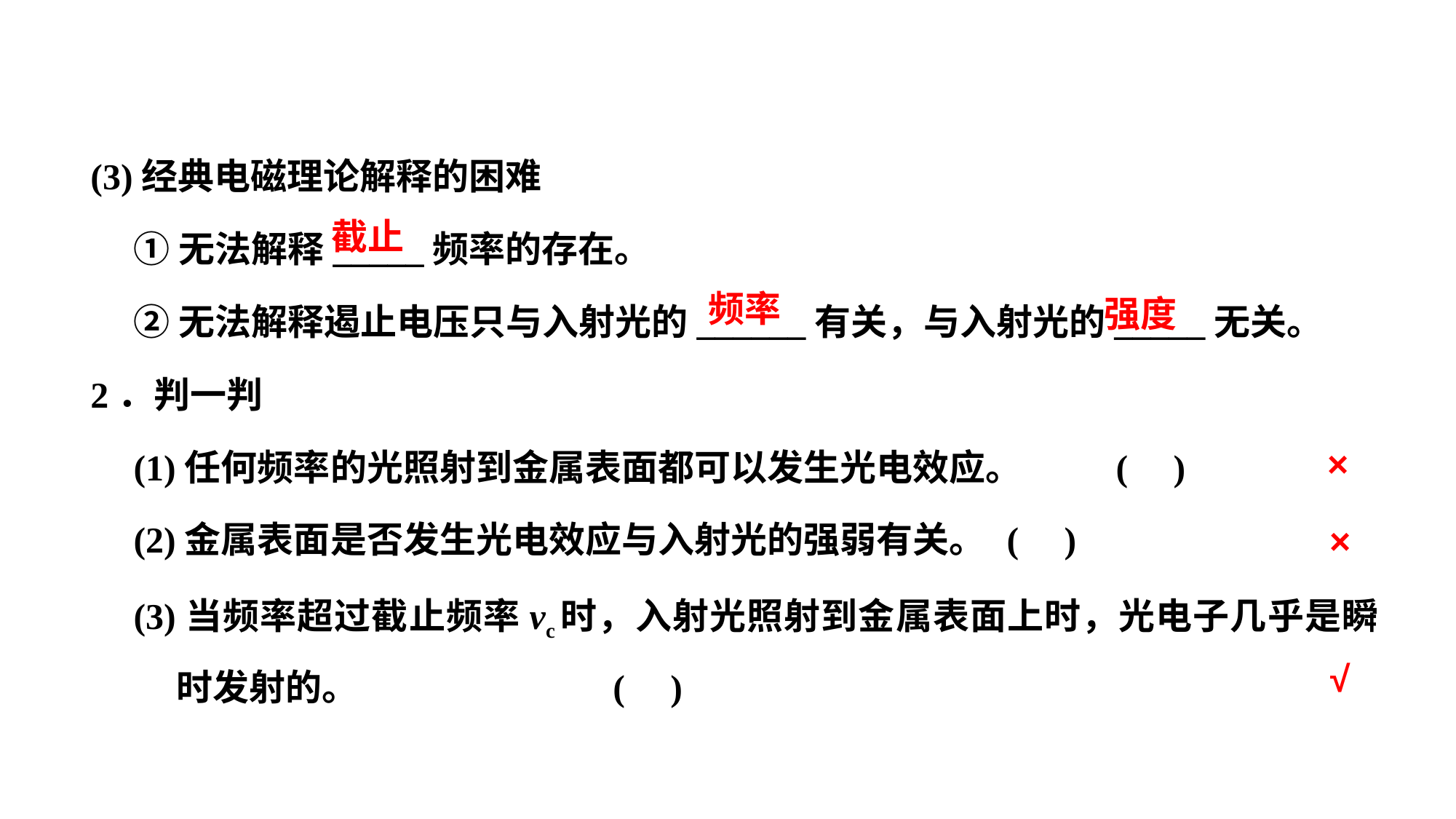

(3)经典电磁理论解释的困难
①无法解释_____频率的存在。
②无法解释遏止电压只与入射光的______有关，与入射光的_____无关。
2．判一判
(1)任何频率的光照射到金属表面都可以发生光电效应。	(     )
(2)金属表面是否发生光电效应与入射光的强弱有关。	(     )
(3)当频率超过截止频率νc时，入射光照射到金属表面上时，光电子几乎是瞬时发射的。			(     )
截止
频率
强度
×
×
√